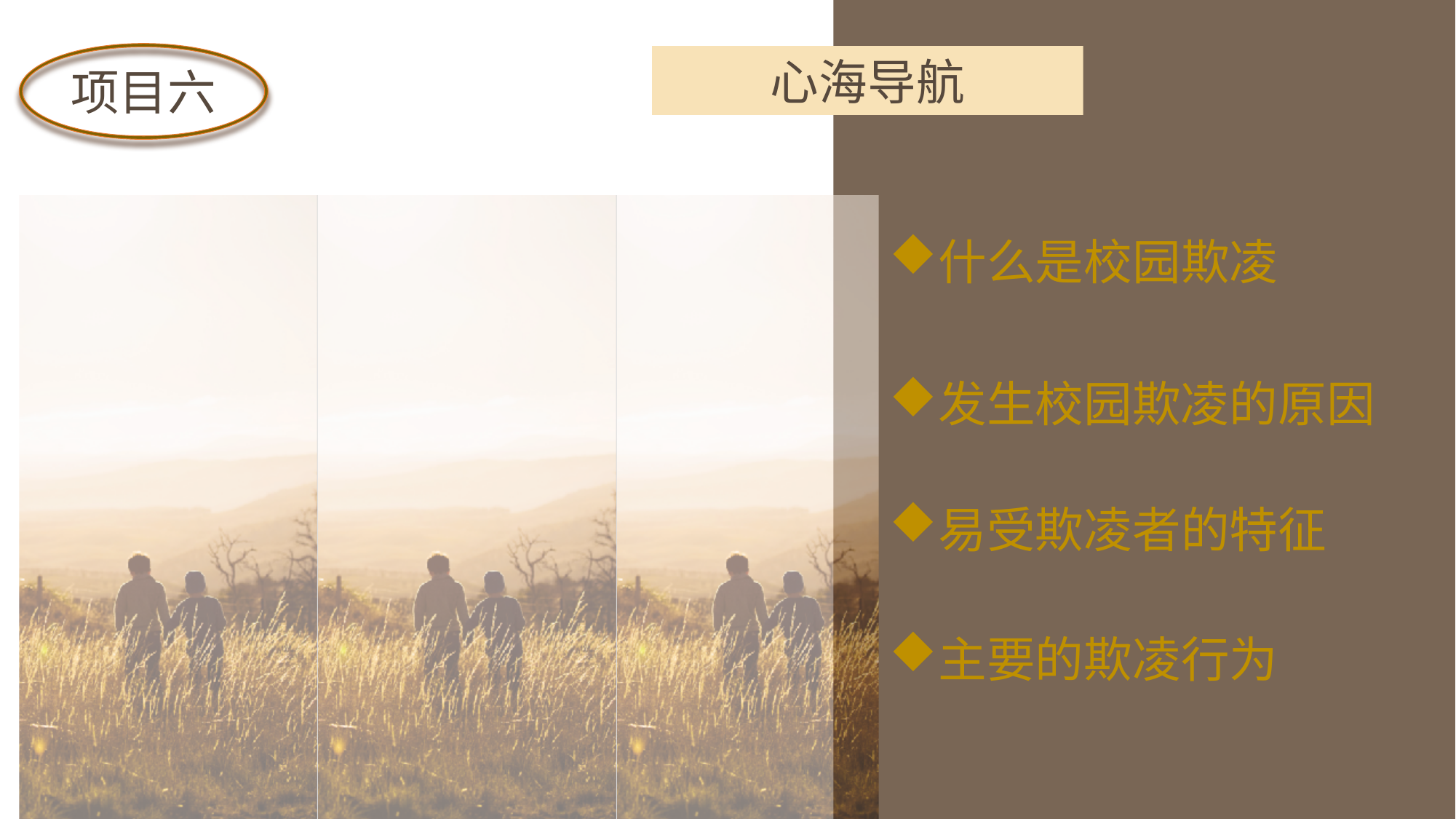

项目六
心海导航

什么是校园欺凌
发生校园欺凌的原因
易受欺凌者的特征
主要的欺凌行为